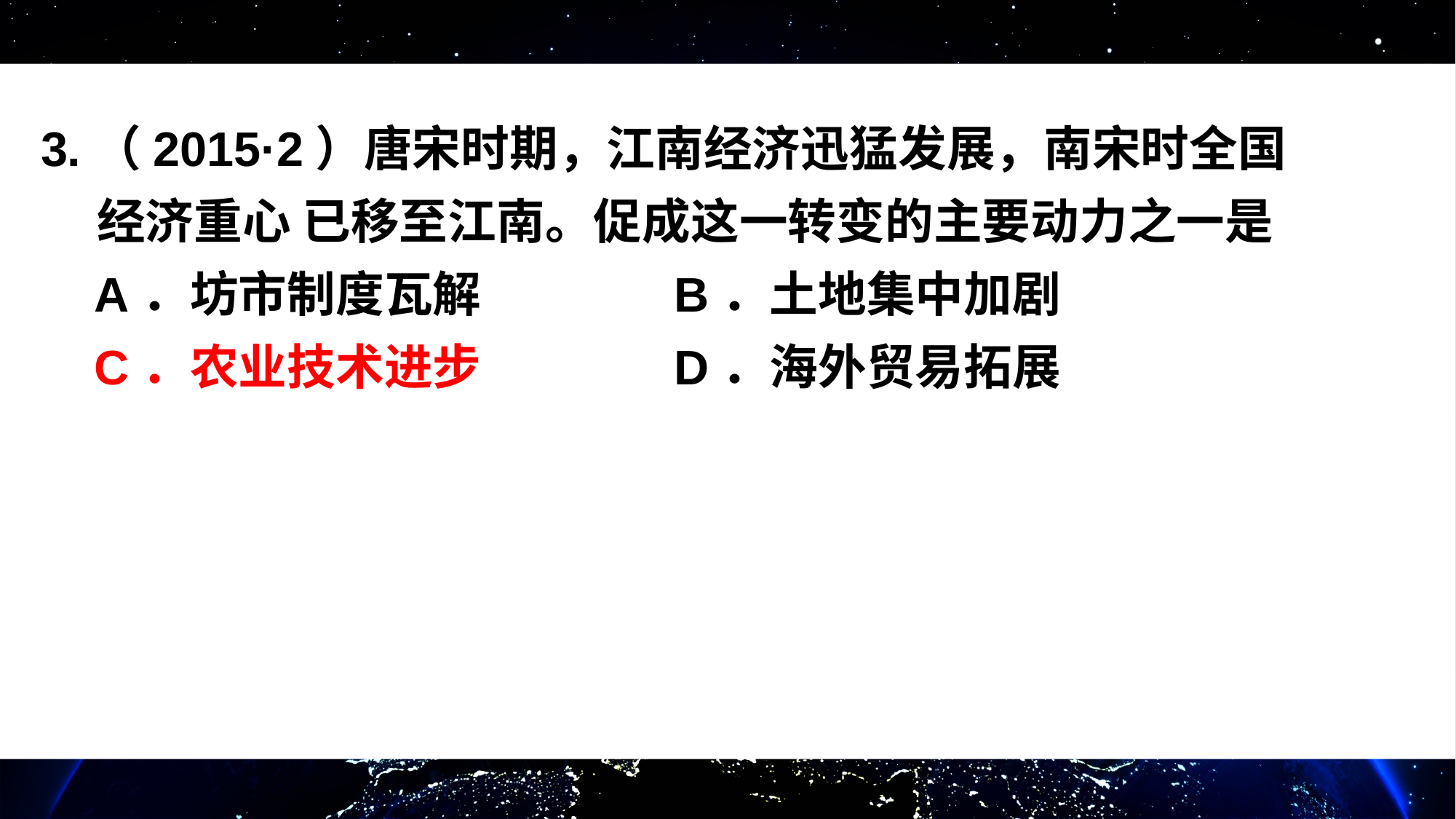

3.（2015·2）唐宋时期，江南经济迅猛发展，南宋时全国
    经济重心 已移至江南。促成这一转变的主要动力之一是
    A．坊市制度瓦解      	    B．土地集中加剧
    C．农业技术进步      	    D．海外贸易拓展